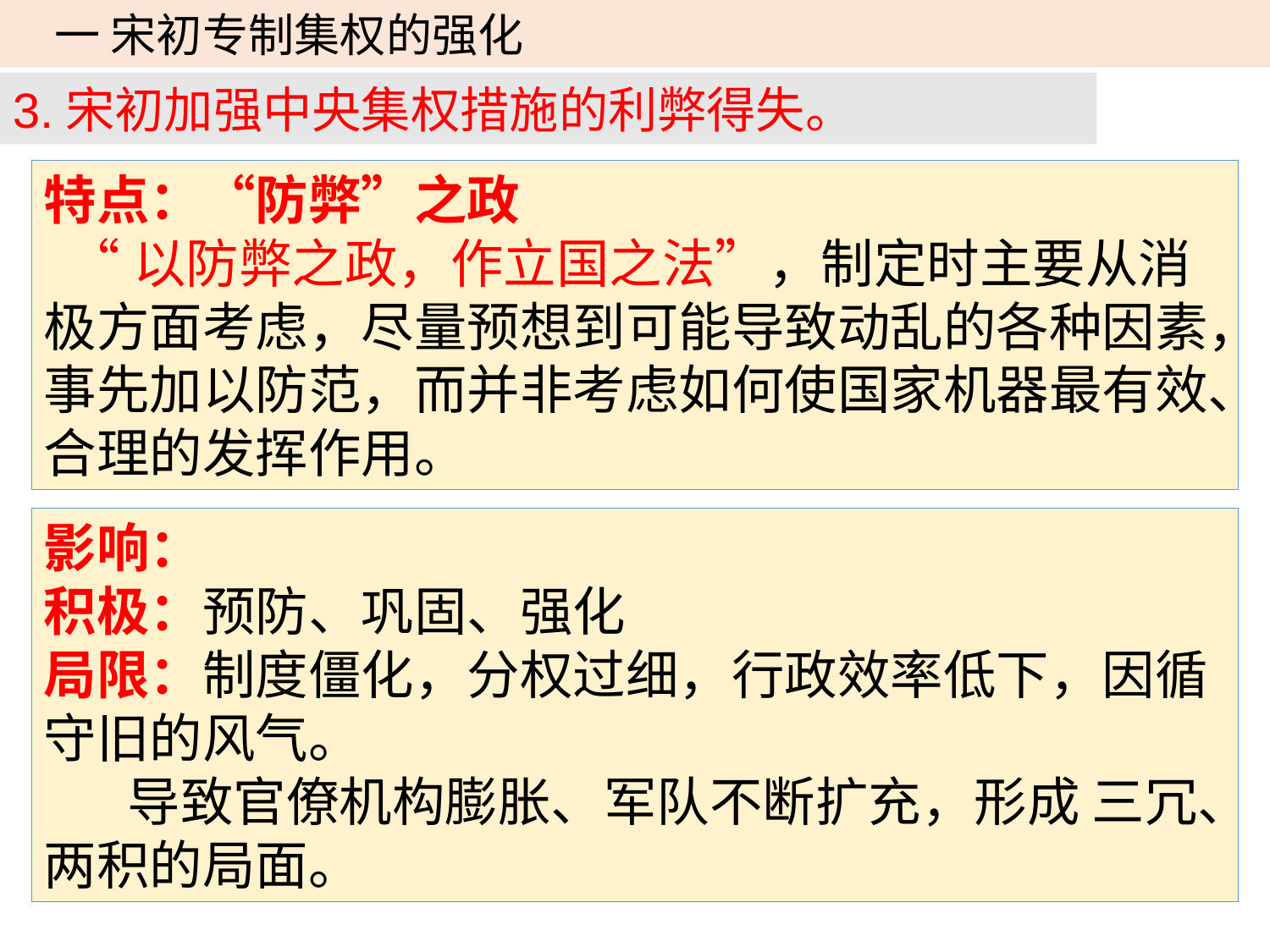

一 宋初专制集权的强化
3.宋初加强中央集权措施的利弊得失。
特点：“防弊”之政
  “以防弊之政，作立国之法”，制定时主要从消极方面考虑，尽量预想到可能导致动乱的各种因素，事先加以防范，而并非考虑如何使国家机器最有效、合理的发挥作用。
影响：
积极：预防、巩固、强化
局限：制度僵化，分权过细，行政效率低下，因循守旧的风气。
      导致官僚机构膨胀、军队不断扩充，形成 三冗、两积的局面。